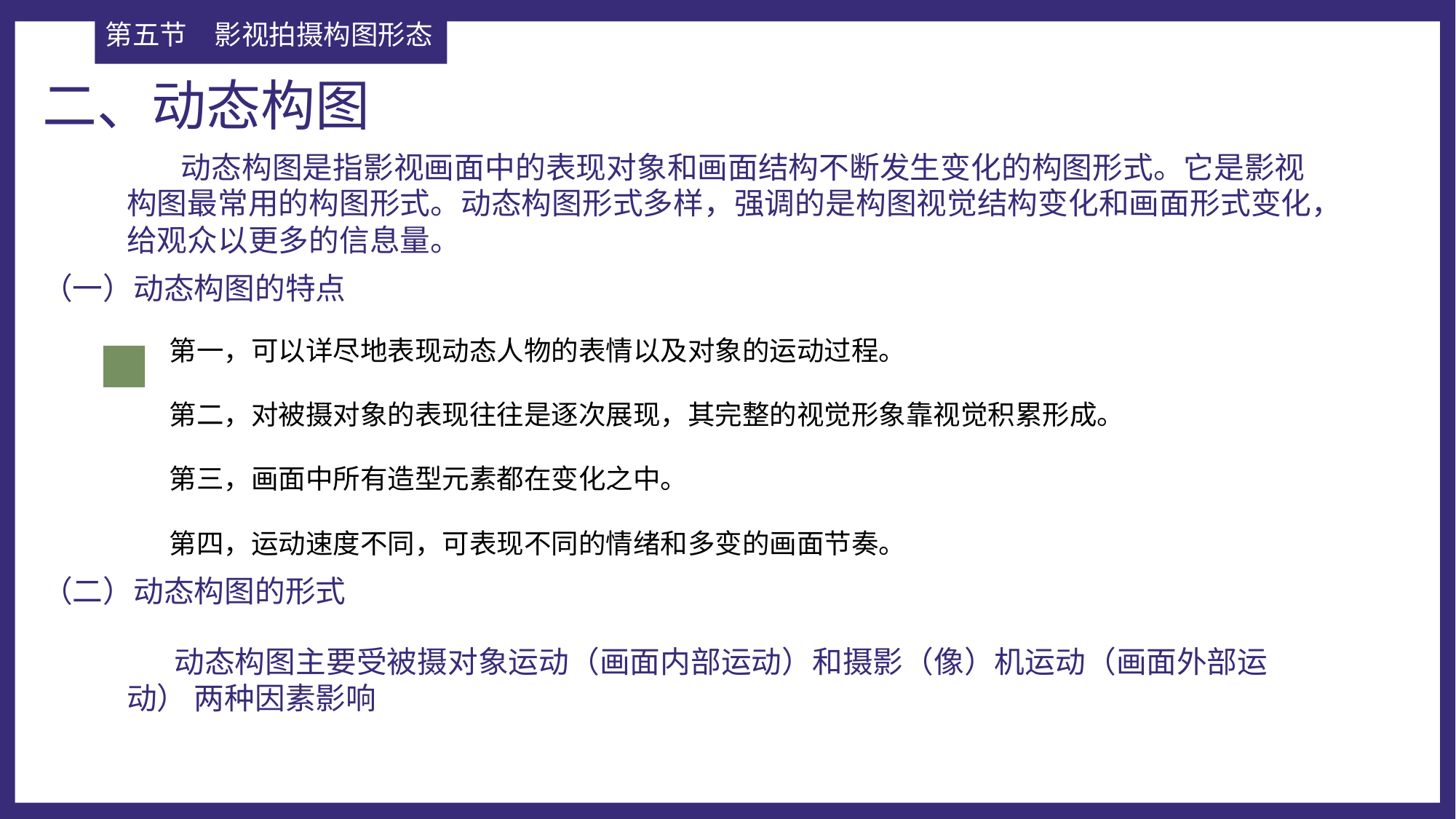

第五节	影视拍摄构图形态
二、动态构图
       动态构图是指影视画面中的表现对象和画面结构不断发生变化的构图形式。它是影视构图最常用的构图形式。动态构图形式多样，强调的是构图视觉结构变化和画面形式变化，给观众以更多的信息量。
（一）动态构图的特点
第一，可以详尽地表现动态人物的表情以及对象的运动过程。
第二，对被摄对象的表现往往是逐次展现，其完整的视觉形象靠视觉积累形成。
第三，画面中所有造型元素都在变化之中。
第四，运动速度不同，可表现不同的情绪和多变的画面节奏。

（二）动态构图的形式
      动态构图主要受被摄对象运动（画面内部运动）和摄影（像）机运动（画面外部运动） 两种因素影响